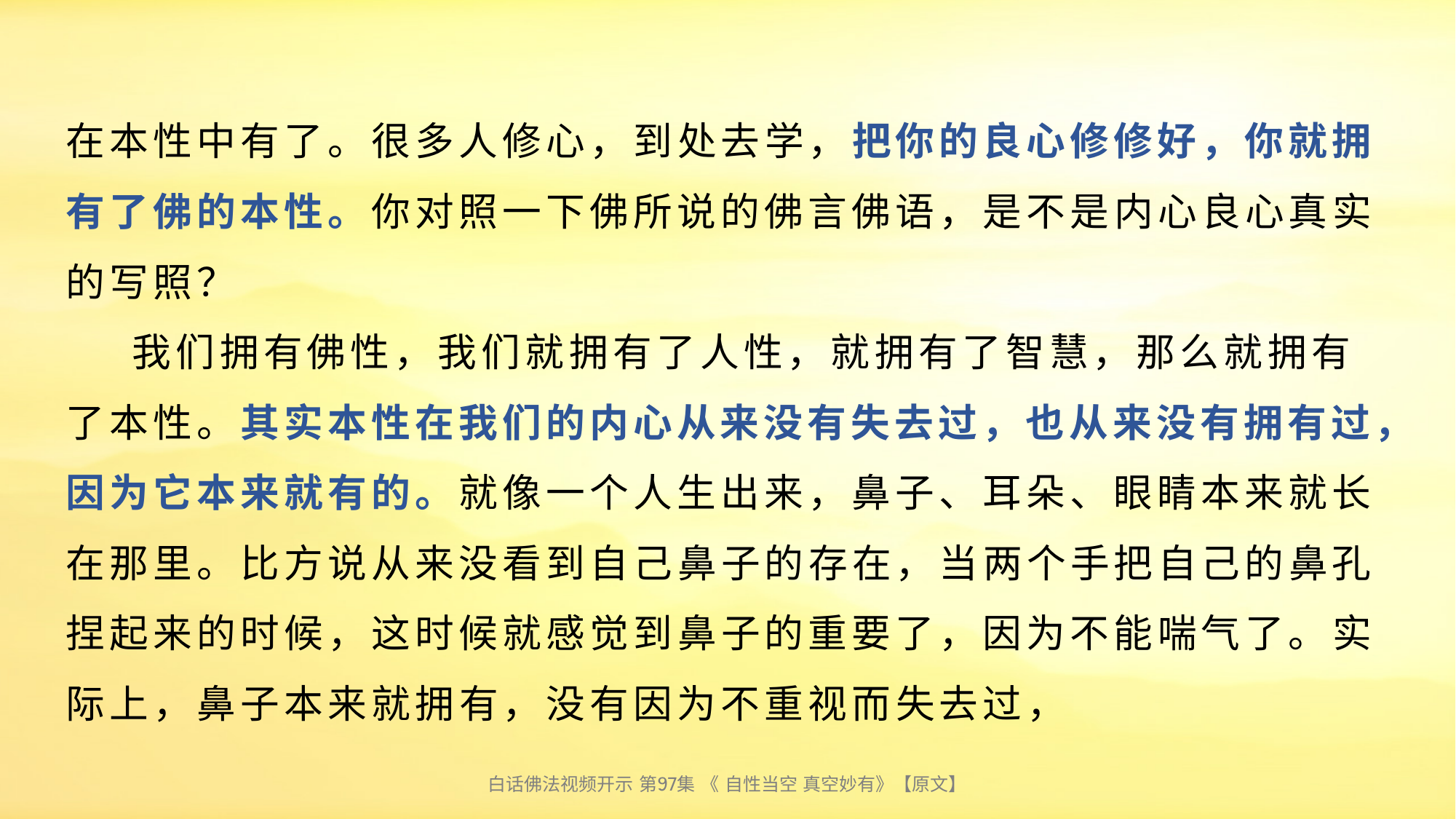

# 在本性中有了。很多人修心，到处去学，把你的良心修修好，你就拥有了佛的本性。你对照一下佛所说的佛言佛语，是不是内心良心真实的写照？ 我们拥有佛性，我们就拥有了人性，就拥有了智慧，那么就拥有了本性。其实本性在我们的内心从来没有失去过，也从来没有拥有过，因为它本来就有的。就像一个人生出来，鼻子、耳朵、眼睛本来就长在那里。比方说从来没看到自己鼻子的存在，当两个手把自己的鼻孔捏起来的时候，这时候就感觉到鼻子的重要了，因为不能喘气了。实际上，鼻子本来就拥有，没有因为不重视而失去过，
白话佛法视频开示 第97集 《 自性当空 真空妙有》【原文】